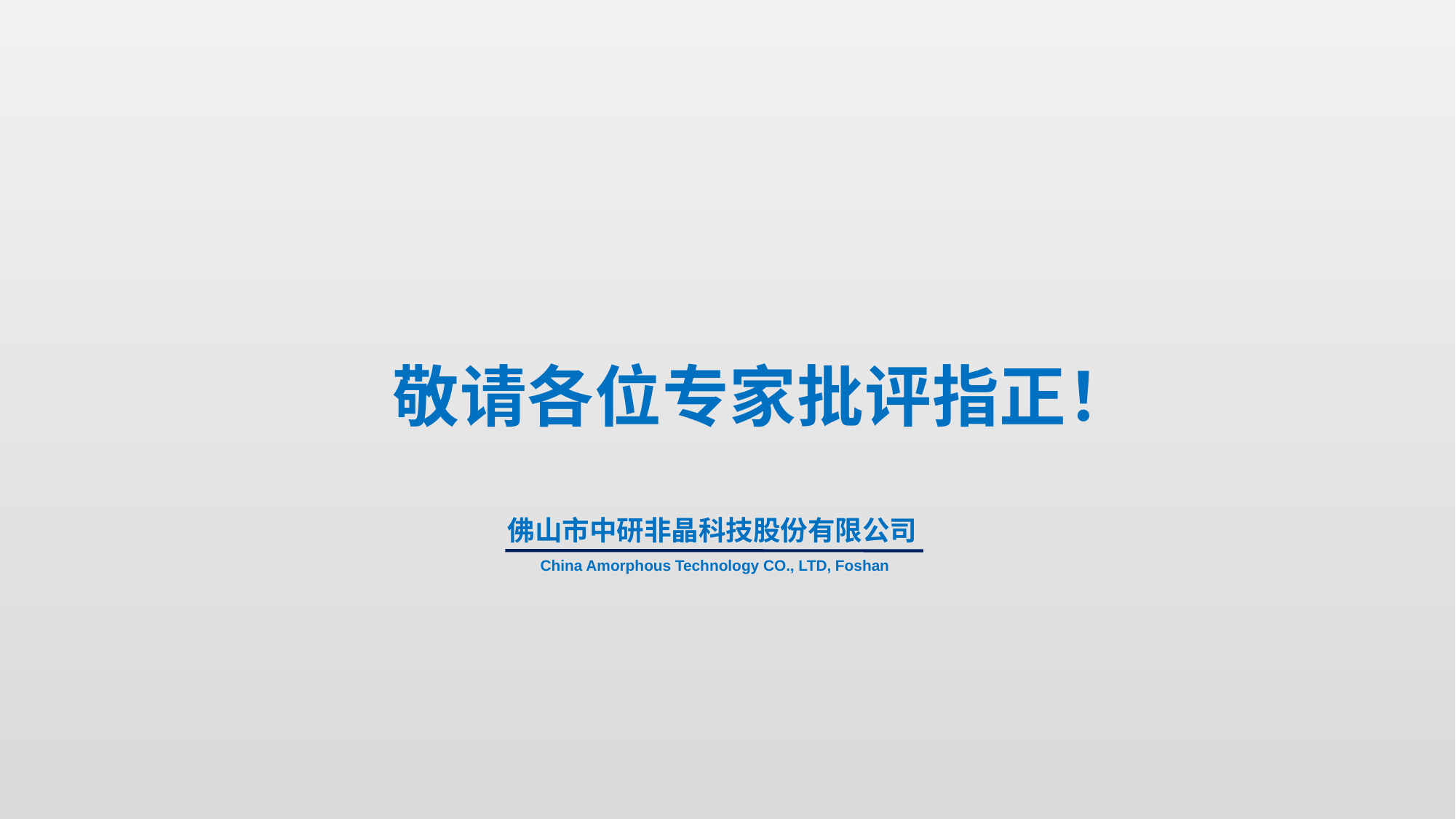

敬请各位专家批评指正！
佛山市中研非晶科技股份有限公司
China Amorphous Technology CO., LTD, Foshan